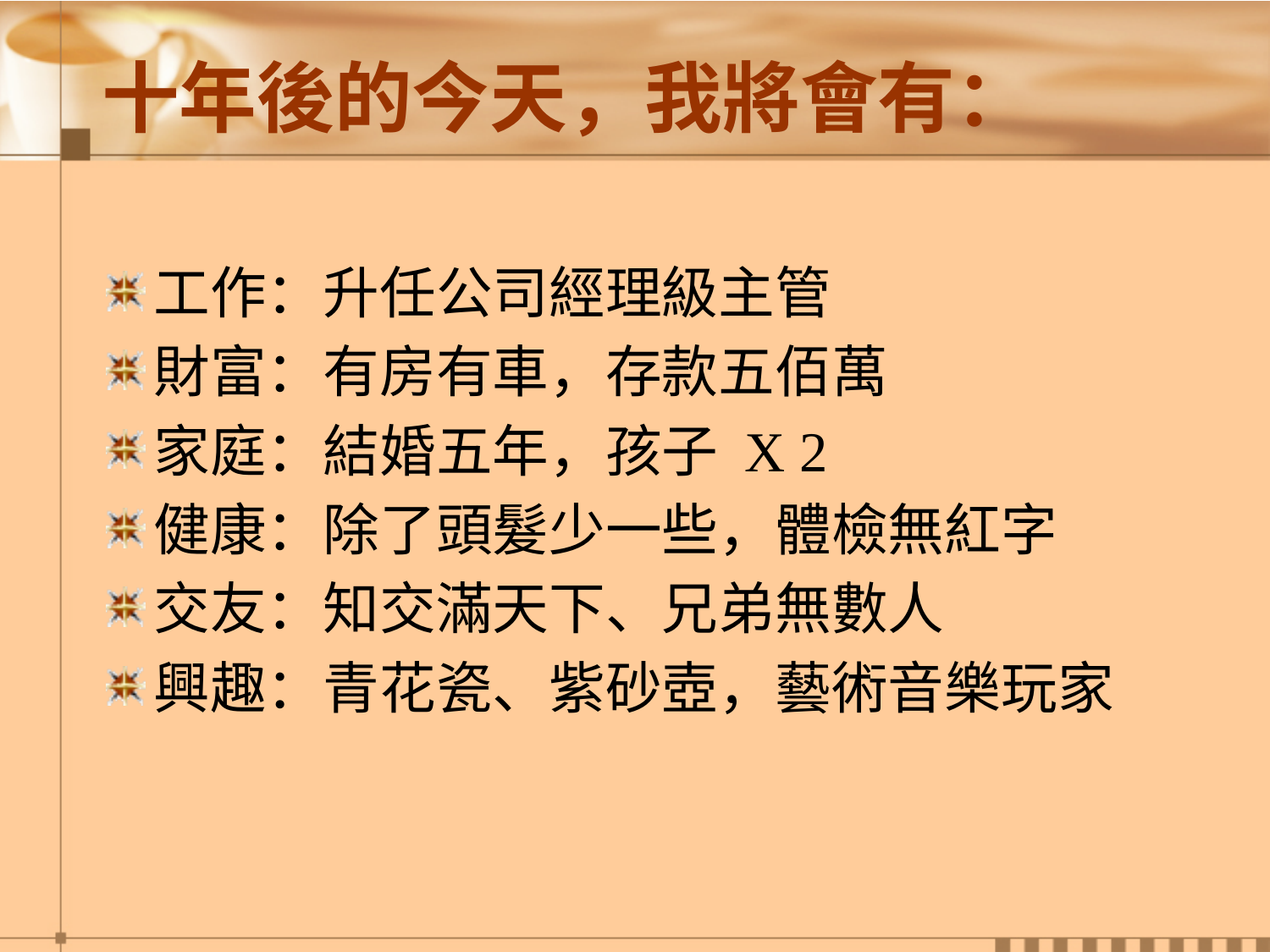

# 十年後的今天，我將會有：
工作：升任公司經理級主管
財富：有房有車，存款五佰萬
家庭：結婚五年，孩子 X 2
健康：除了頭髮少一些，體檢無紅字
交友：知交滿天下、兄弟無數人
興趣：青花瓷、紫砂壺，藝術音樂玩家